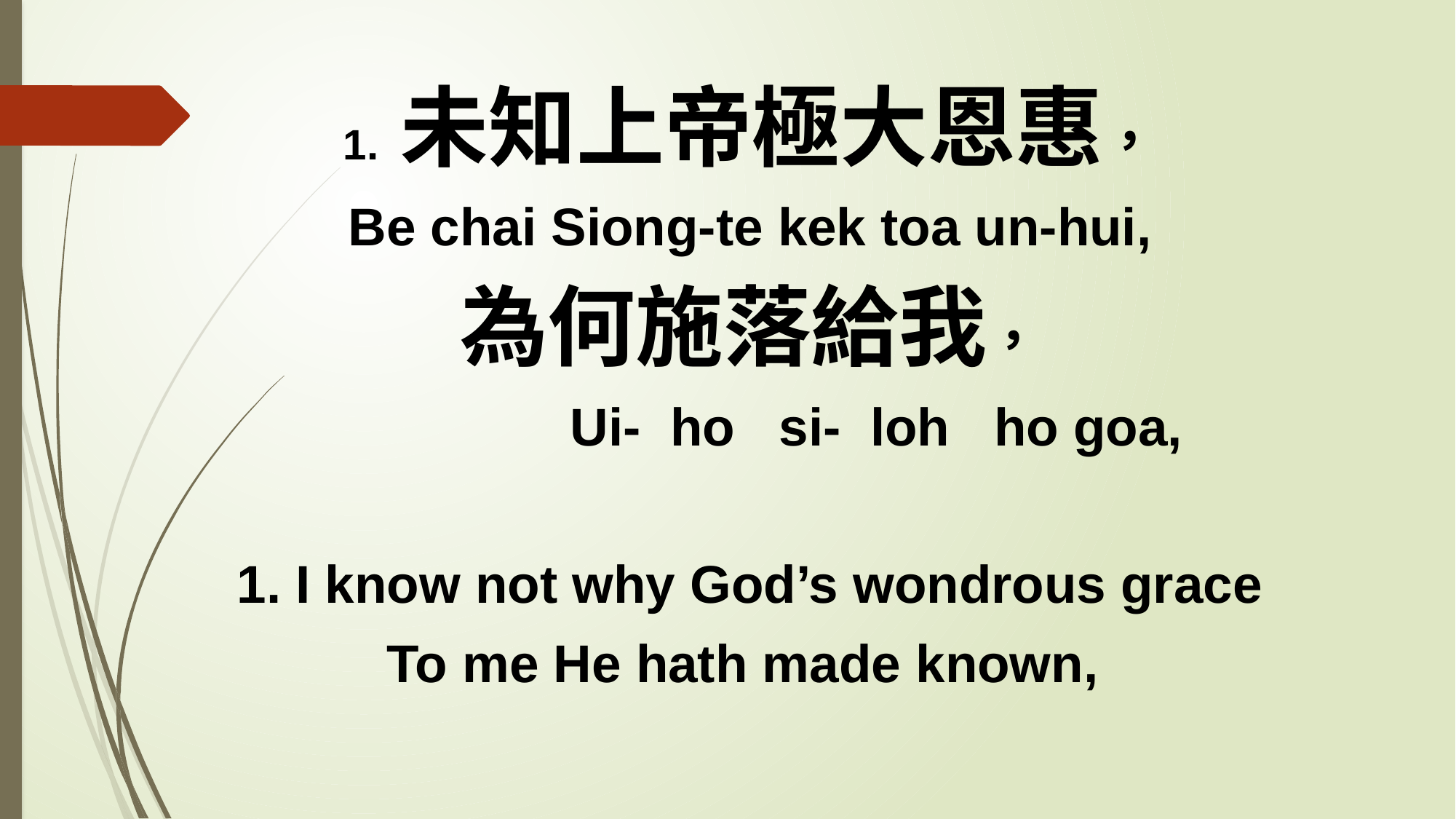

1. 未知上帝極大恩惠，
Be chai Siong-te kek toa un-hui,
為何施落給我，
                            Ui-  ho   si-  loh   ho goa,

1. I know not why God’s wondrous grace
To me He hath made known,